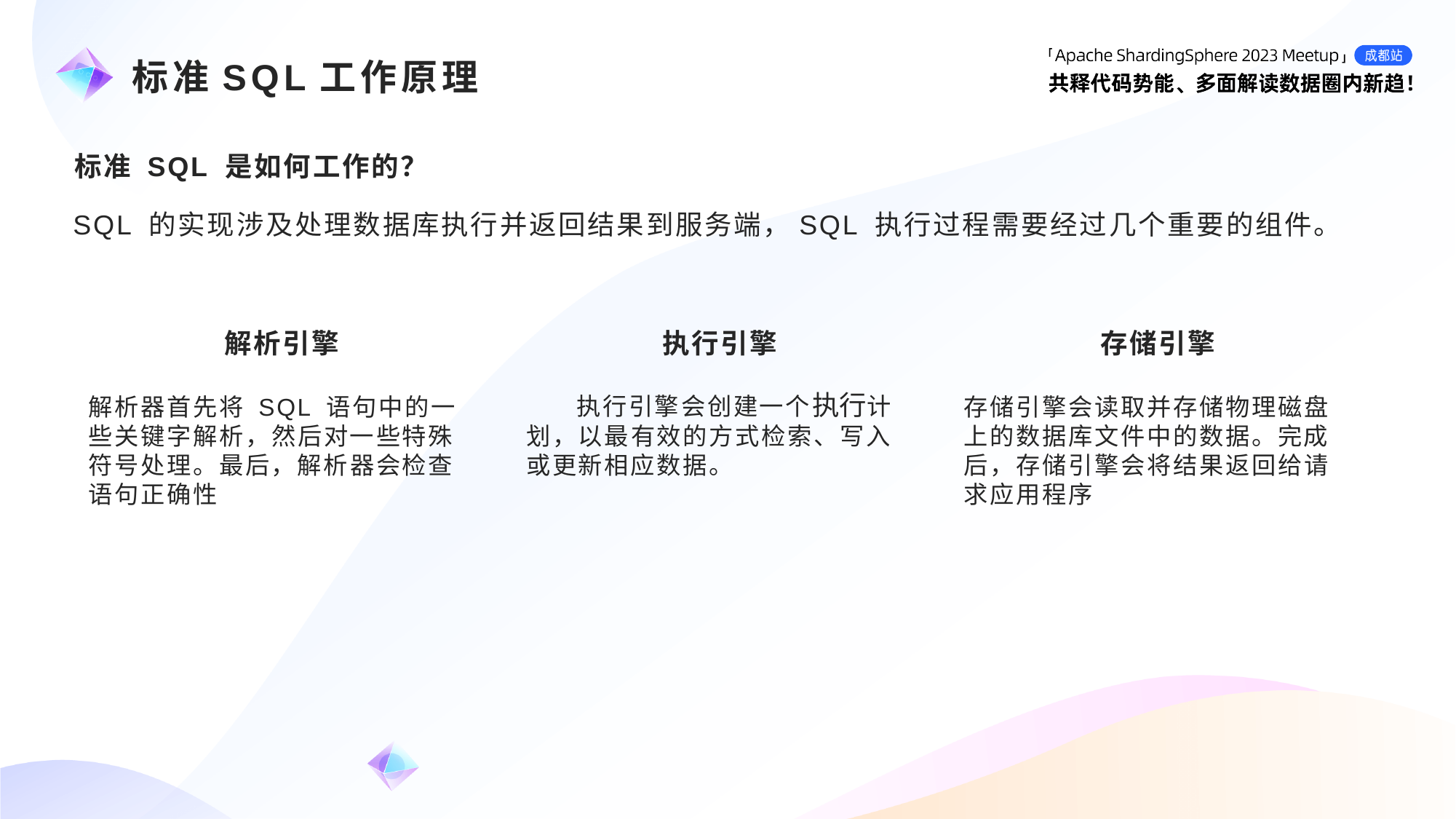

e7d195523061f1c0c2b73831c94a3edc981f60e396d3e182073EE1468018468A7F192AE5E5CD515B6C3125F8AF6E4EE646174E8CF0B46FD19828DCE8CDA3B3A044A74F0E769C5FA8CB87AB6FC303C8BA3785FAC64AF5424764E128FECAE4CC727650C04623638EBB0E38E204334561D5C6A1F0CAD760F6FBB7D9E209A4CCD06739B0CBDF42479AA5F56606813F7B2771
标准SQL工作原理
标准 SQL 是如何工作的？
SQL 的实现涉及处理数据库执行并返回结果到服务端，SQL 执行过程需要经过几个重要的组件。
解析引擎

解析器首先将 SQL 语句中的一些关键字解析，然后对一些特殊符号处理。最后，解析器会检查语句正确性
执行引擎

      执行引擎会创建一个执行计划，以最有效的方式检索、写入或更新相应数据。

存储引擎

存储引擎会读取并存储物理磁盘上的数据库文件中的数据。完成后，存储引擎会将结果返回给请求应用程序